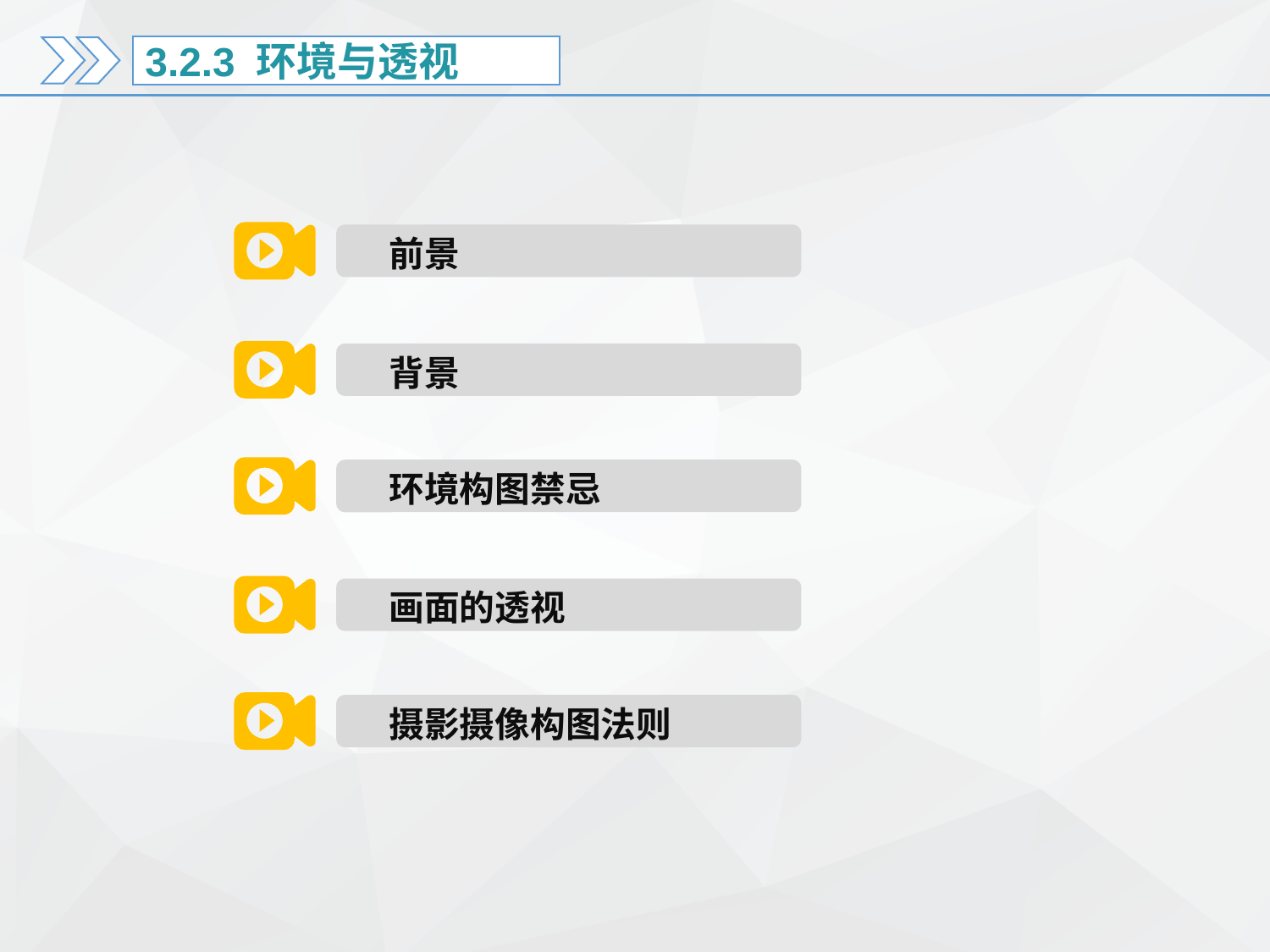

3.2.3 环境与透视

前景

背景

环境构图禁忌

画面的透视

摄影摄像构图法则